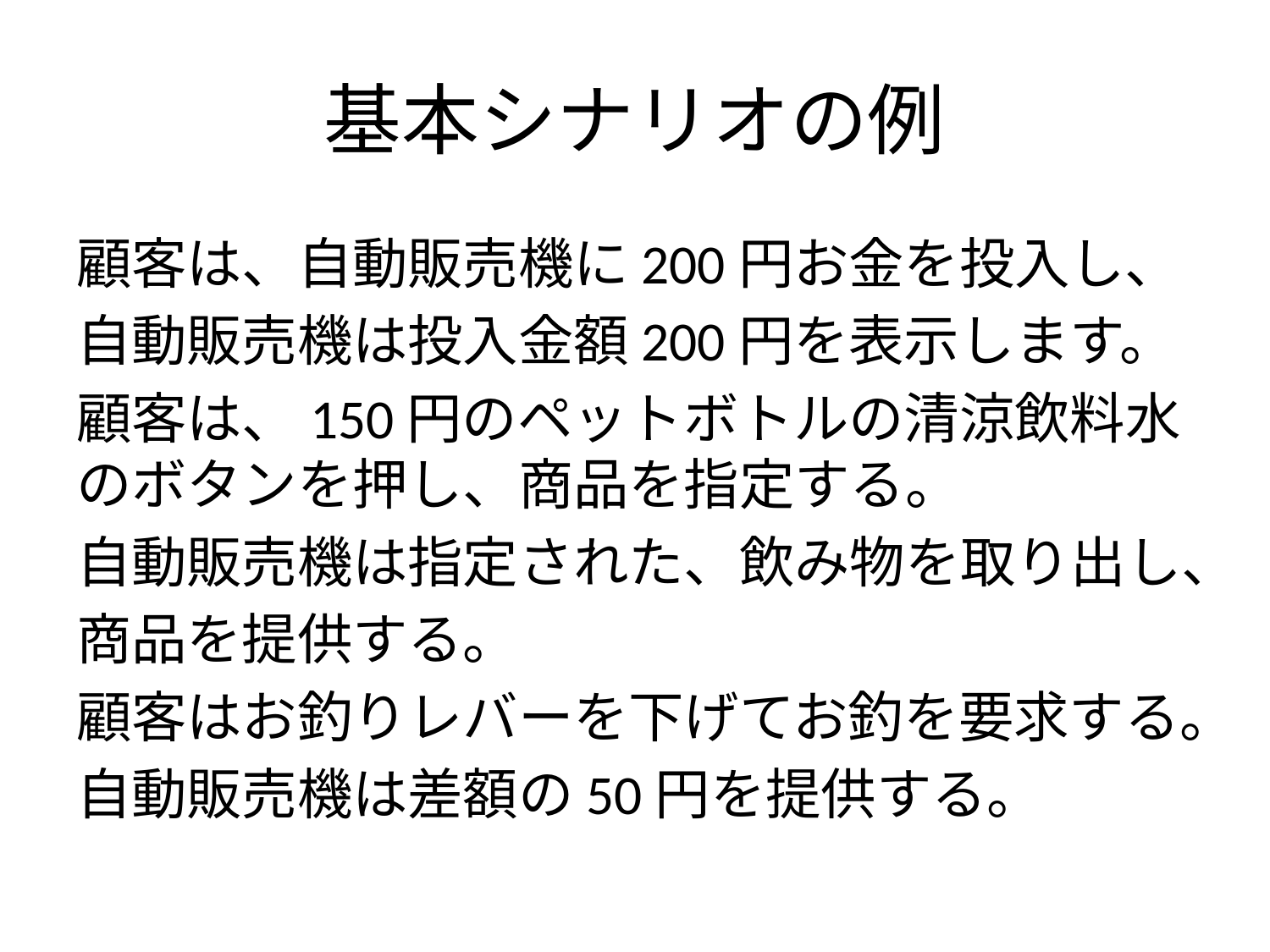

# 基本シナリオの例
顧客は、自動販売機に200円お金を投入し、
自動販売機は投入金額200円を表示します。
顧客は、150円のペットボトルの清涼飲料水のボタンを押し、商品を指定する。
自動販売機は指定された、飲み物を取り出し、
商品を提供する。
顧客はお釣りレバーを下げてお釣を要求する。
自動販売機は差額の50円を提供する。